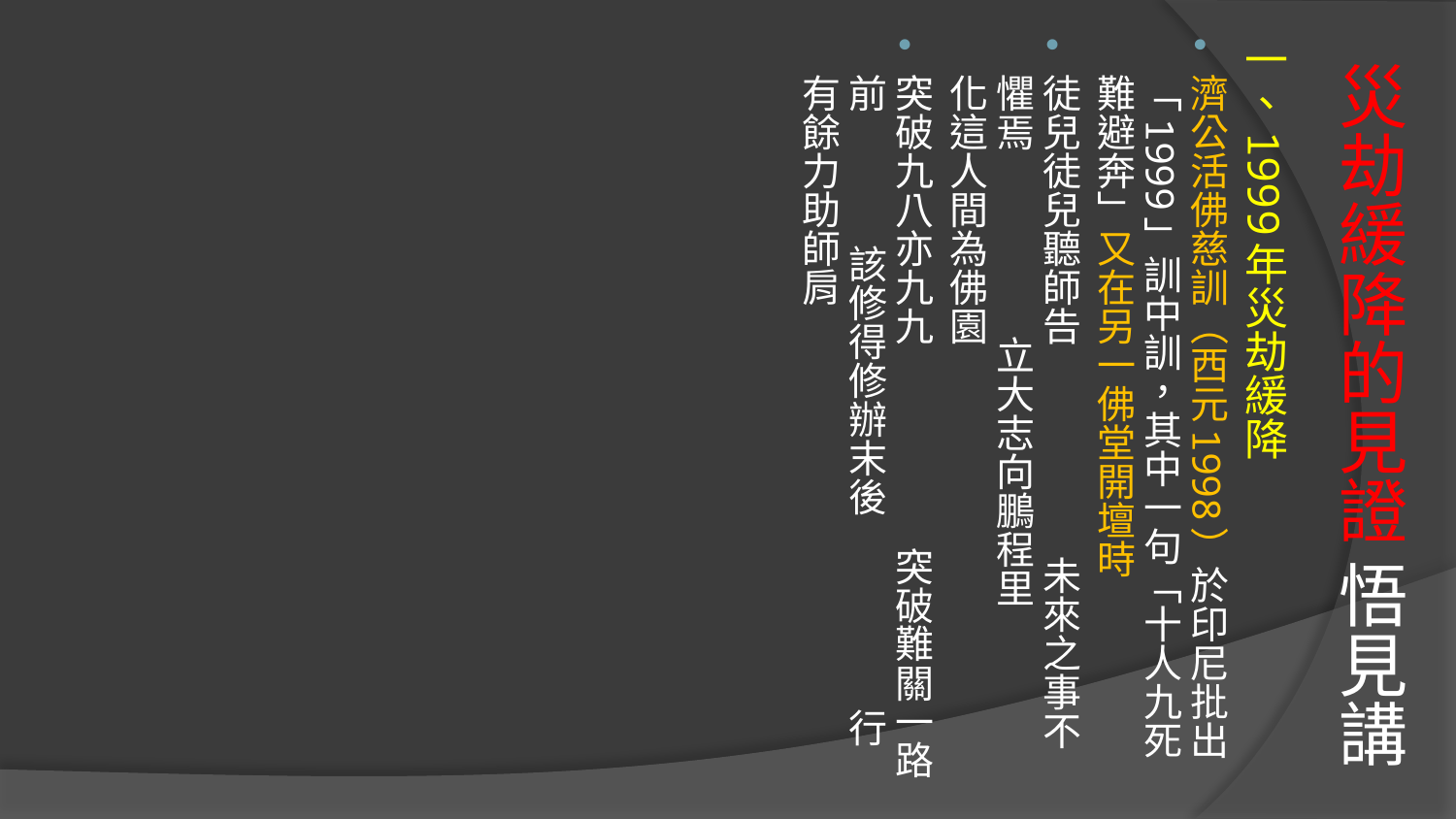

一、1999年災劫緩降
濟公活佛慈訓（西元1998）於印尼批出「1999」訓中訓，其中一句「十人九死難避奔」又在另一佛堂開壇時
徒兒徒兒聽師告                        未來之事不懼焉                     立大志向鵬程里                     化這人間為佛園
突破九八亦九九                       突破難關一路前               該修得修辦末後                      行有餘力助師肩

# 災劫緩降的見證 悟見講